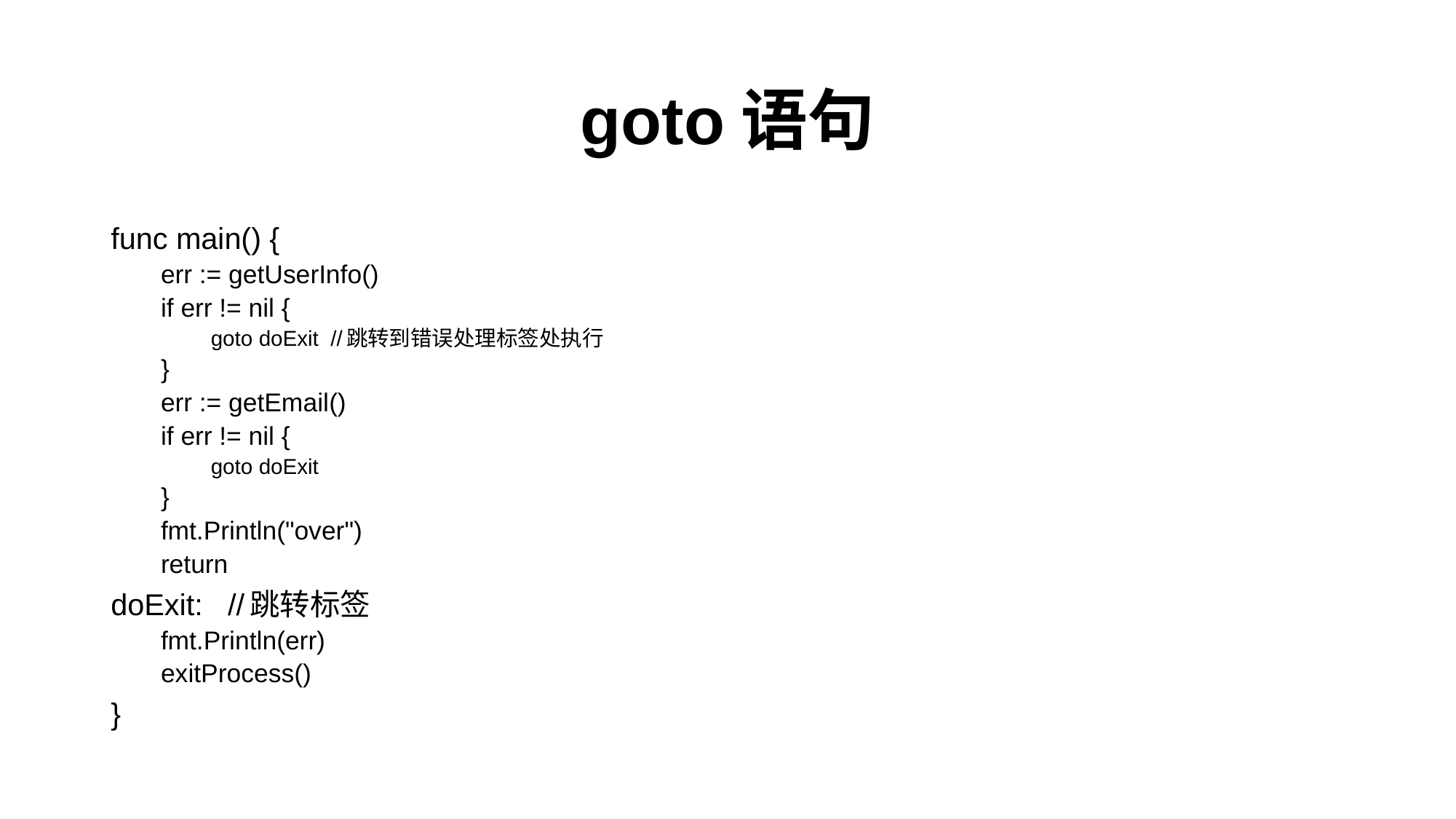

# goto语句
func main() {
err := getUserInfo()
if err != nil {
goto doExit  //跳转到错误处理标签处执行
}
err := getEmail()
if err != nil {
goto doExit
}
fmt.Println("over")
return
doExit:   //跳转标签
fmt.Println(err)
exitProcess()
}